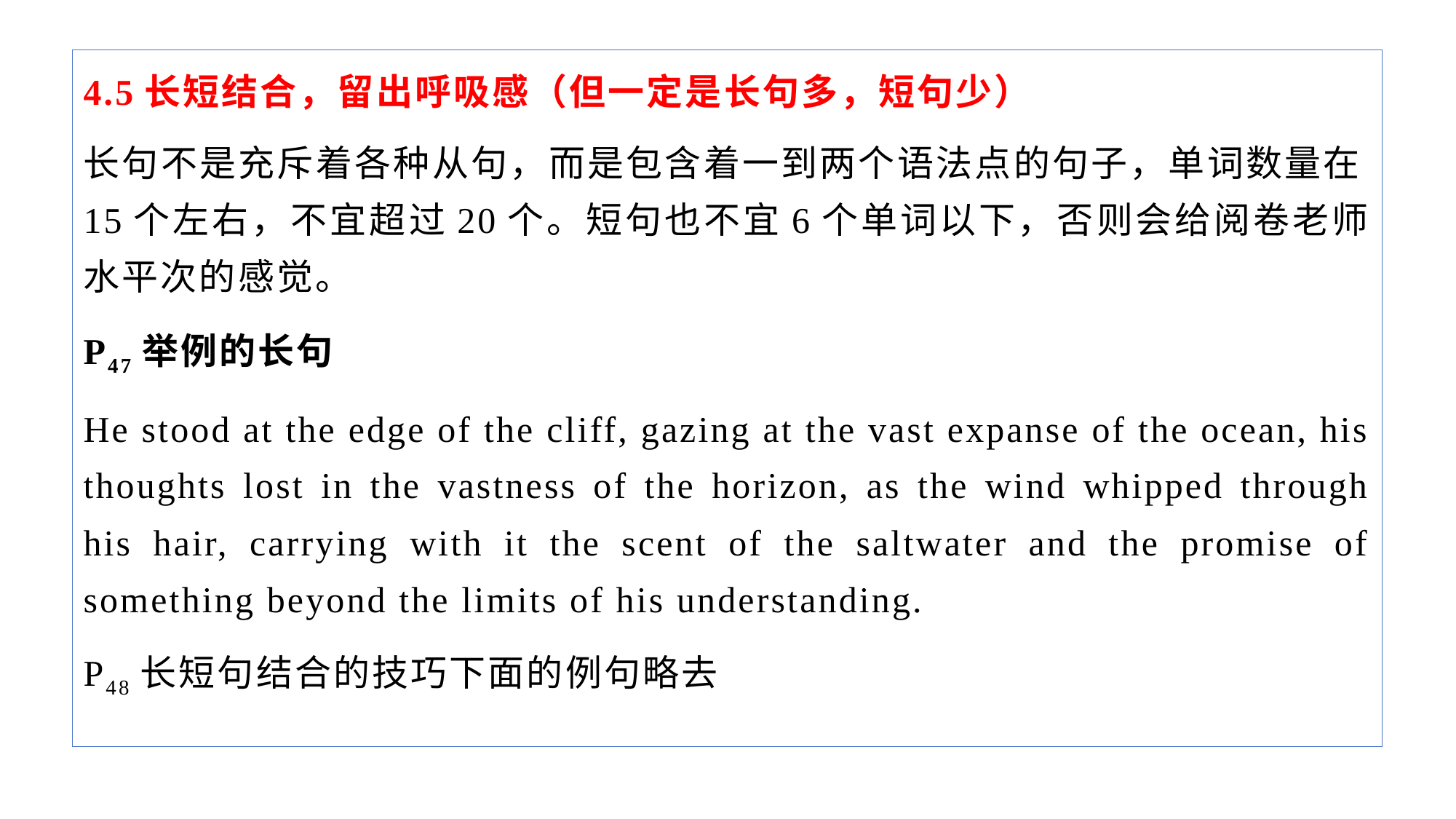

4.5长短结合，留出呼吸感（但一定是长句多，短句少）
长句不是充斥着各种从句，而是包含着一到两个语法点的句子，单词数量在15个左右，不宜超过20个。短句也不宜6个单词以下，否则会给阅卷老师水平次的感觉。
P47举例的长句
He stood at the edge of the cliff, gazing at the vast expanse of the ocean, his thoughts lost in the vastness of the horizon, as the wind whipped through his hair, carrying with it the scent of the saltwater and the promise of something beyond the limits of his understanding.
P48长短句结合的技巧下面的例句略去